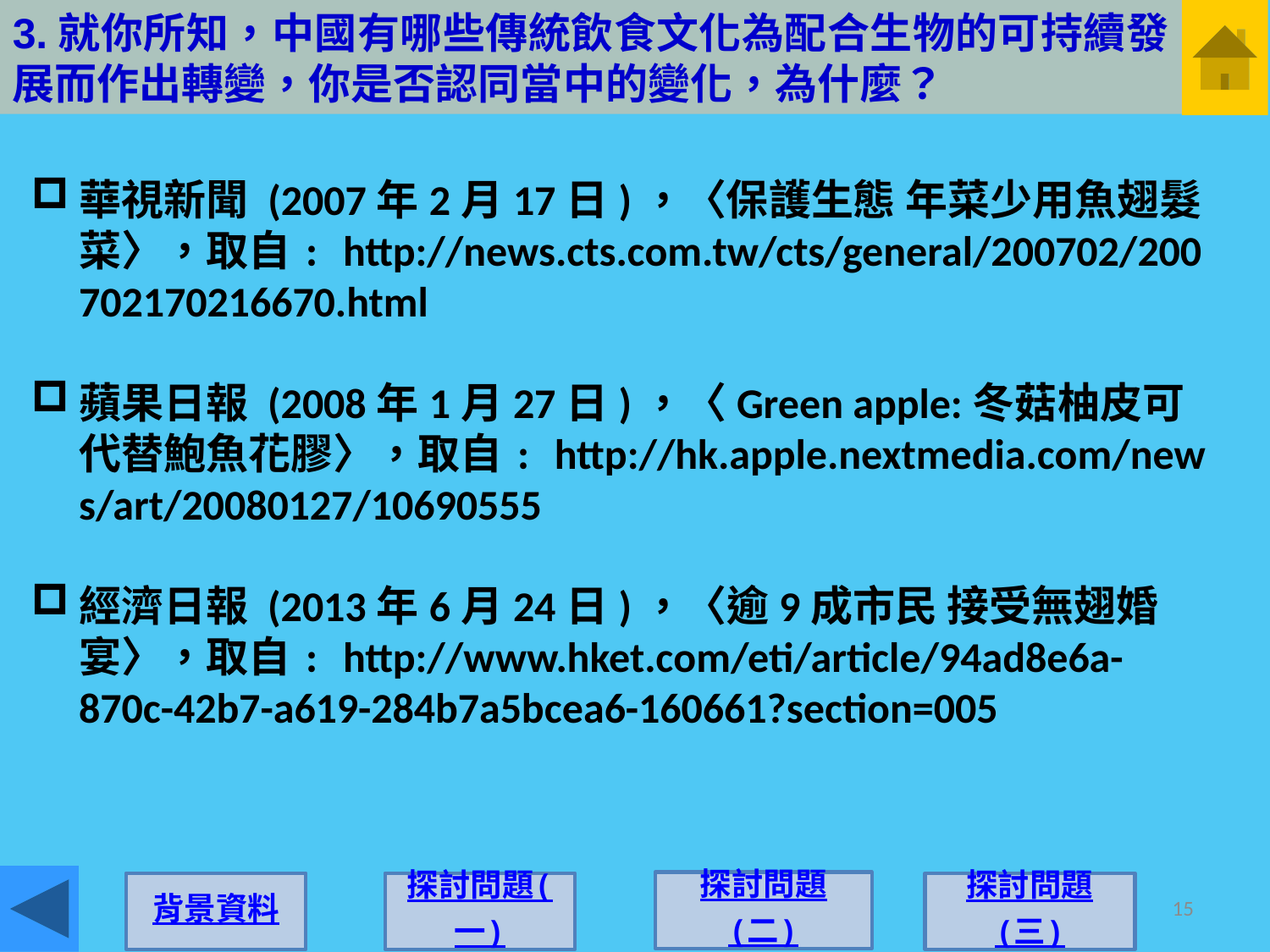

3.就你所知，中國有哪些傳統飲食文化為配合生物的可持續發展而作出轉變，你是否認同當中的變化，為什麼？

華視新聞 (2007年2月17日)，〈保護生態 年菜少用魚翅髮菜〉，取自﹕http://news.cts.com.tw/cts/general/200702/200702170216670.html

蘋果日報 (2008年1月27日)，〈Green apple:冬菇柚皮可代替鮑魚花膠〉，取自﹕http://hk.apple.nextmedia.com/news/art/20080127/10690555

經濟日報 (2013年6月24日)，〈逾9成市民 接受無翅婚宴〉，取自﹕http://www.hket.com/eti/article/94ad8e6a-870c-42b7-a619-284b7a5bcea6-160661?section=005

探討問題
(二)
探討問題(一)
背景資料
探討問題
(三)
15